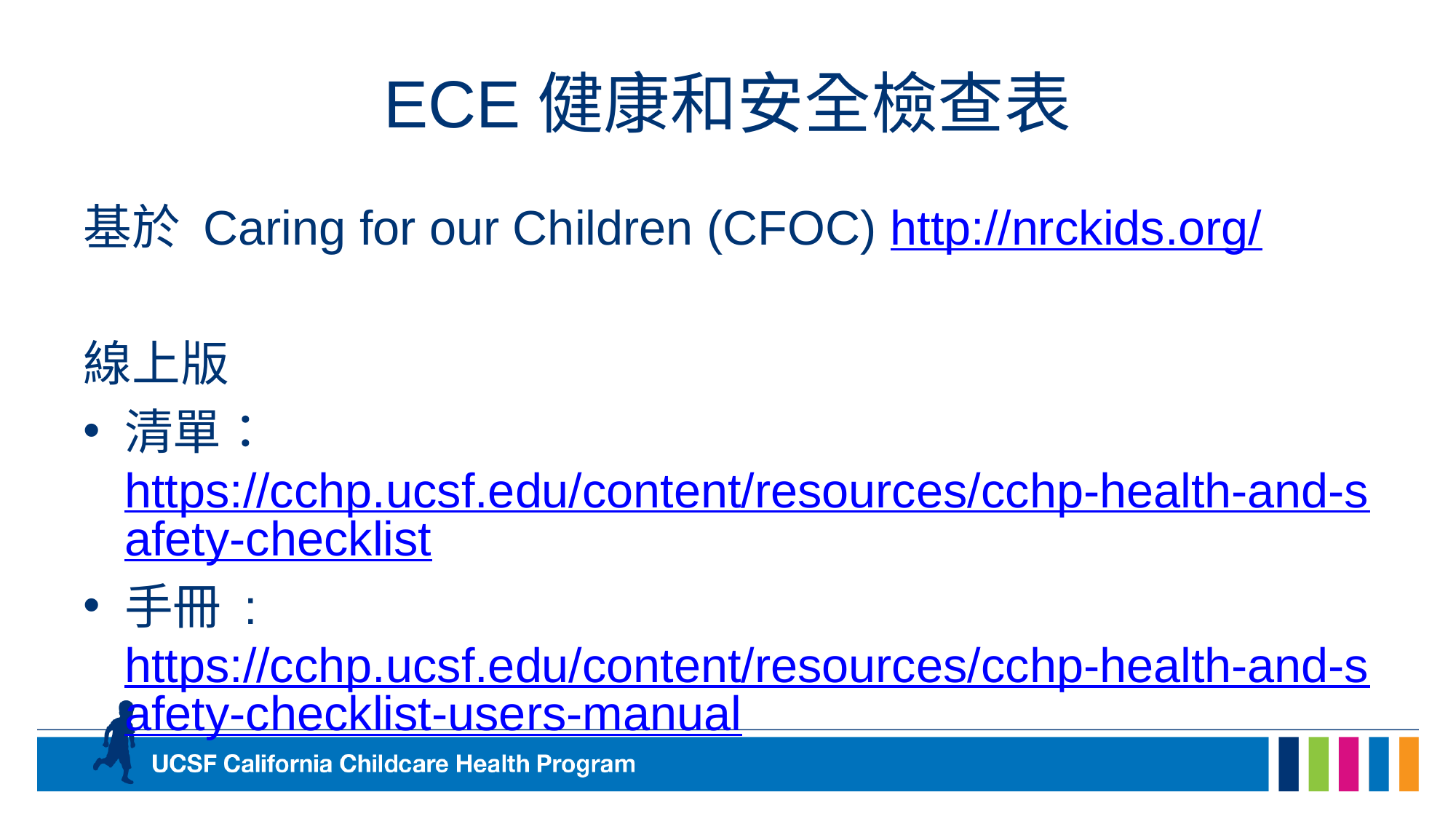

# ECE健康和安全檢查表
基於 Caring for our Children (CFOC) http://nrckids.org/

線上版
清單：https://cchp.ucsf.edu/content/resources/cchp-health-and-safety-checklist
手冊 : https://cchp.ucsf.edu/content/resources/cchp-health-and-safety-checklist-users-manual